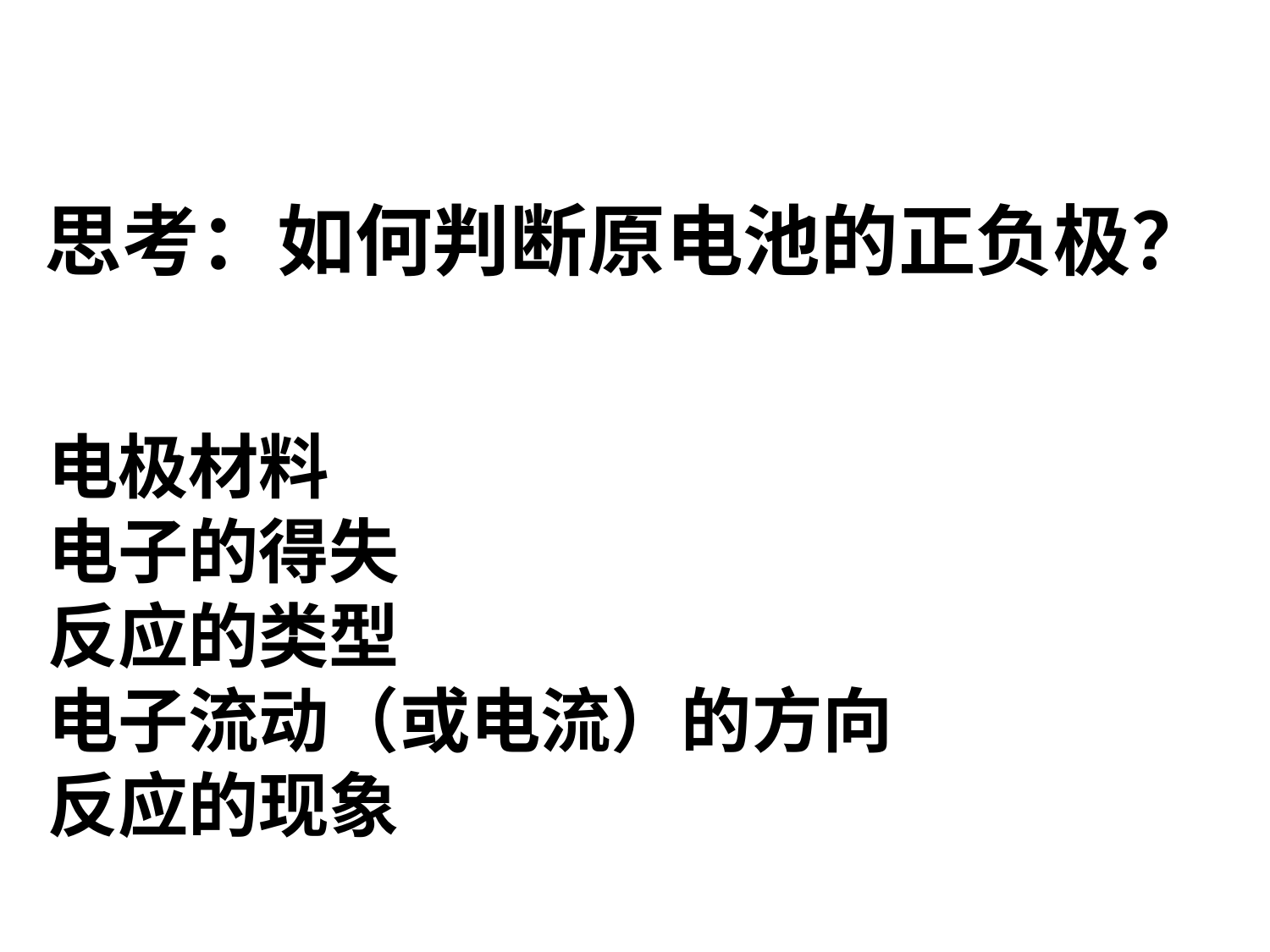

思考：如何判断原电池的正负极？
电极材料
电子的得失
反应的类型
电子流动（或电流）的方向
反应的现象